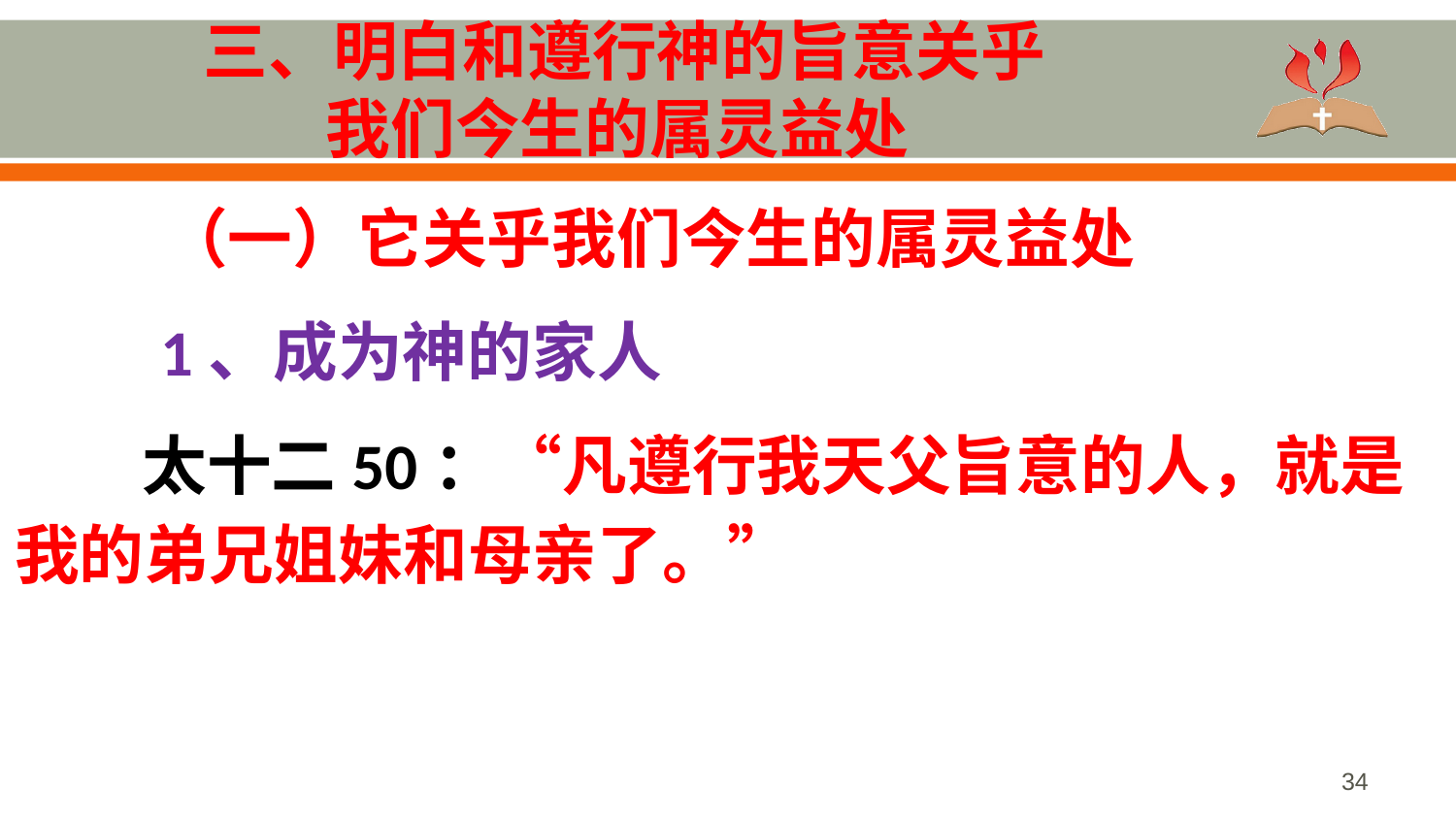

# 三、明白和遵行神的旨意关乎 我们今生的属灵益处
         （一）它关乎我们今生的属灵益处
          1、成为神的家人
太十二50：“凡遵行我天父旨意的人，就是我的弟兄姐妹和母亲了。”

34